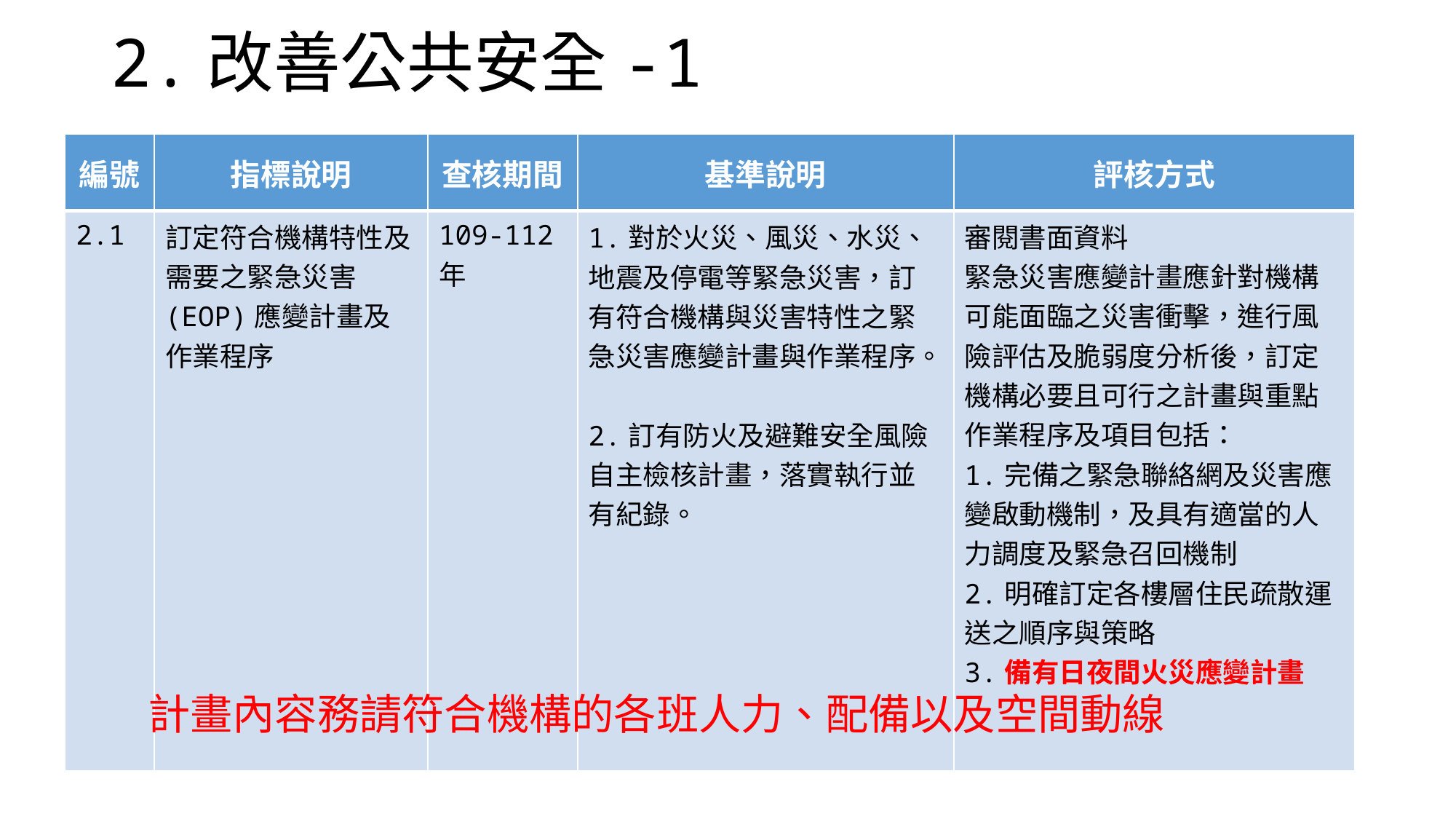

# 2.改善公共安全-1
| 編號 | 指標說明 | 查核期間 | 基準說明 | 評核方式 |
| --- | --- | --- | --- | --- |
| 2.1 | 訂定符合機構特性及需要之緊急災害(EOP)應變計畫及作業程序 | 109-112年 | 1.對於火災、風災、水災、地震及停電等緊急災害，訂有符合機構與災害特性之緊急災害應變計畫與作業程序。 2.訂有防火及避難安全風險自主檢核計畫，落實執行並有紀錄。 | 審閱書面資料 緊急災害應變計畫應針對機構可能面臨之災害衝擊，進行風險評估及脆弱度分析後，訂定機構必要且可行之計畫與重點作業程序及項目包括： 1.完備之緊急聯絡網及災害應變啟動機制，及具有適當的人力調度及緊急召回機制 2.明確訂定各樓層住民疏散運送之順序與策略 3.備有日夜間火災應變計畫 |
計畫內容務請符合機構的各班人力、配備以及空間動線